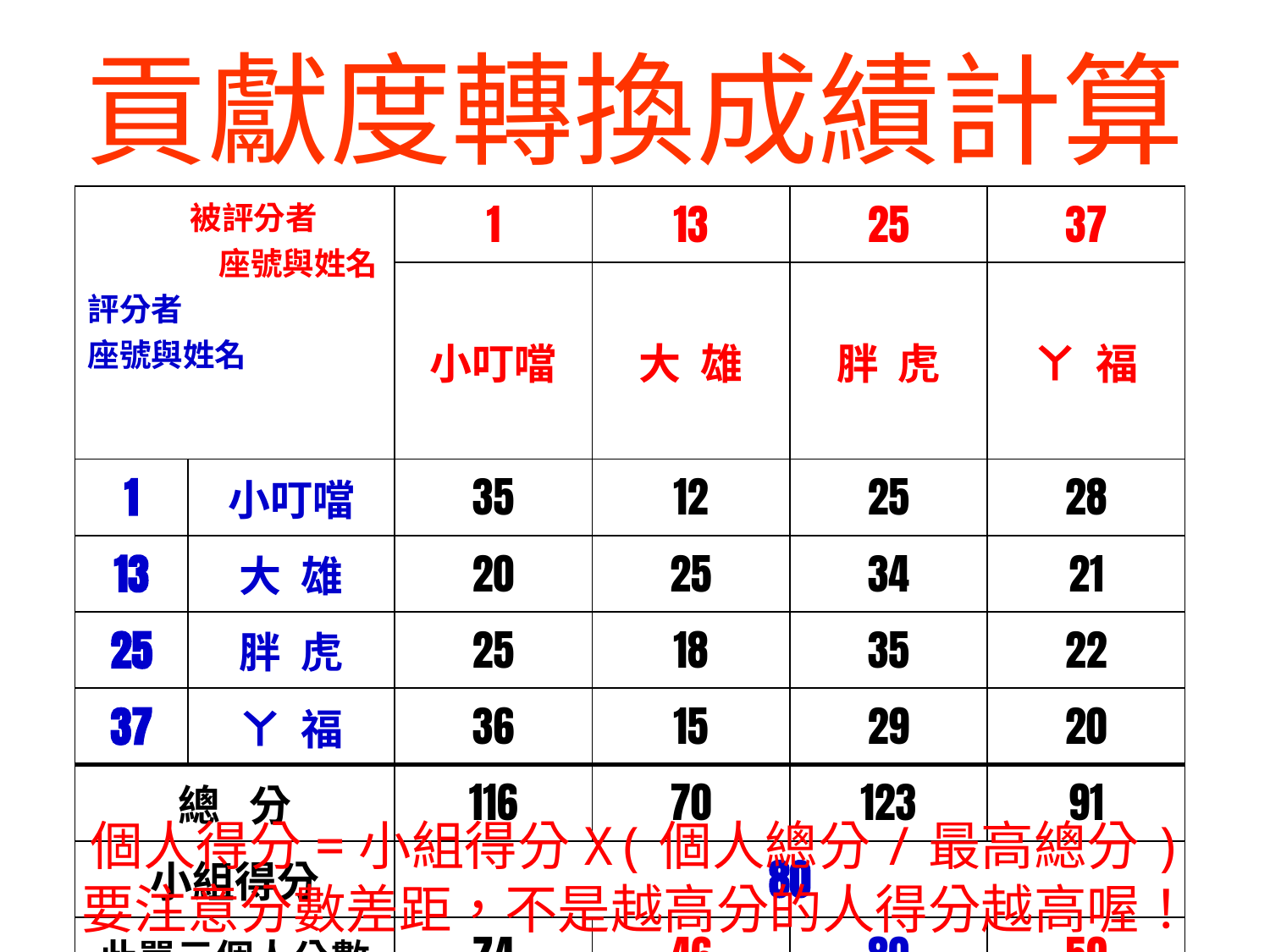

# 貢獻度轉換成績計算
| 被評分者 座號與姓名 評分者 座號與姓名 |  | 1 | 13 | 25 | 37 |
| --- | --- | --- | --- | --- | --- |
|  |  | 小叮噹 | 大 雄 | 胖 虎 | ㄚ 福 |
| 1 | 小叮噹 | 35 | 12 | 25 | 28 |
| 13 | 大 雄 | 20 | 25 | 34 | 21 |
| 25 | 胖 虎 | 25 | 18 | 35 | 22 |
| 37 | ㄚ 福 | 36 | 15 | 29 | 20 |
| 總 分 |  | 116 | 70 | 123 | 91 |
| 小組得分 |  | 80 |  |  |  |
| 此單元個人分數 |  | 74 | 46 | 80 | 59 |
個人得分=小組得分X(個人總分/最高總分)
要注意分數差距，不是越高分的人得分越高喔！